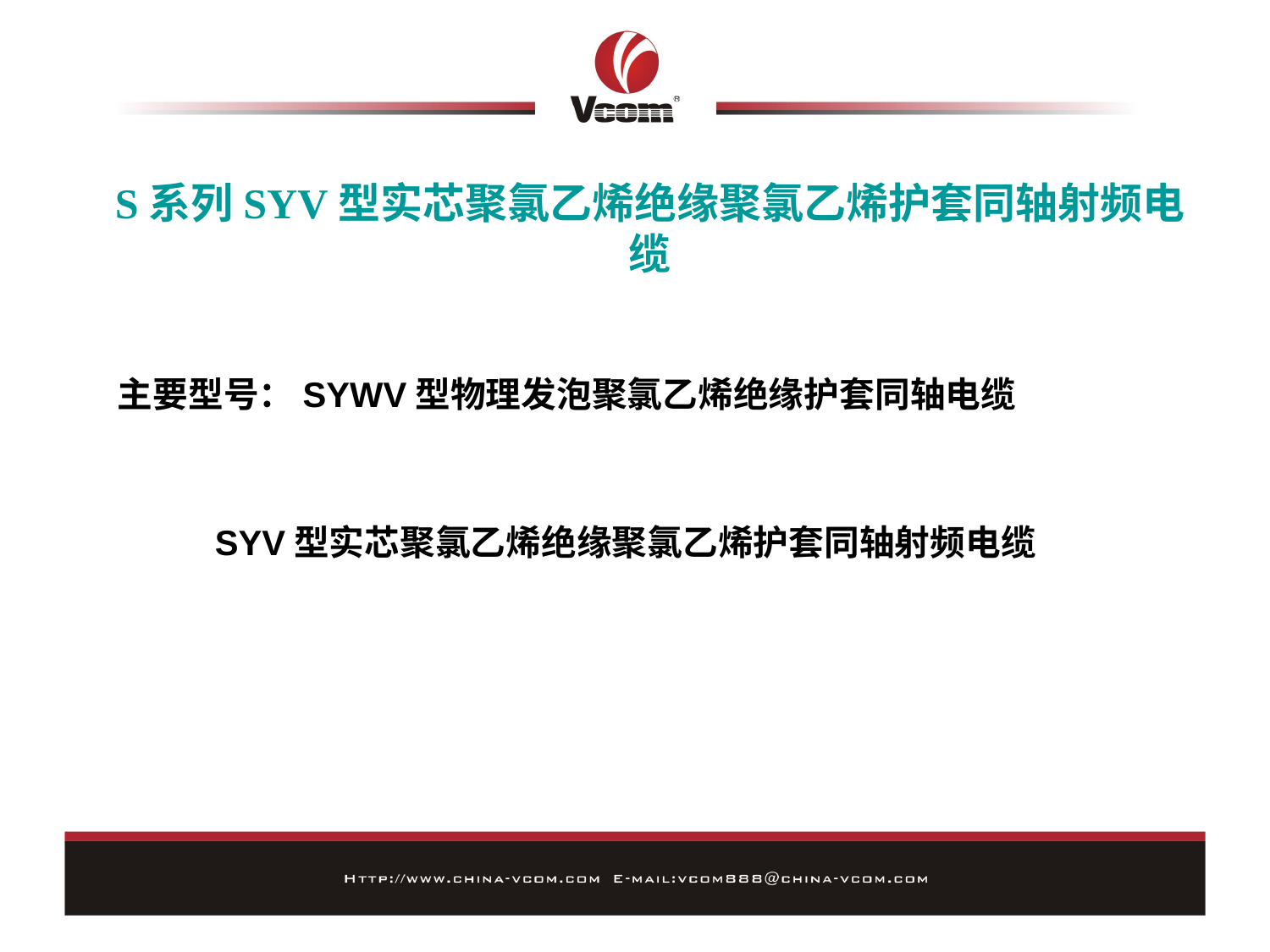

# S系列SYV型实芯聚氯乙烯绝缘聚氯乙烯护套同轴射频电缆
主要型号：SYWV型物理发泡聚氯乙烯绝缘护套同轴电缆

          SYV型实芯聚氯乙烯绝缘聚氯乙烯护套同轴射频电缆